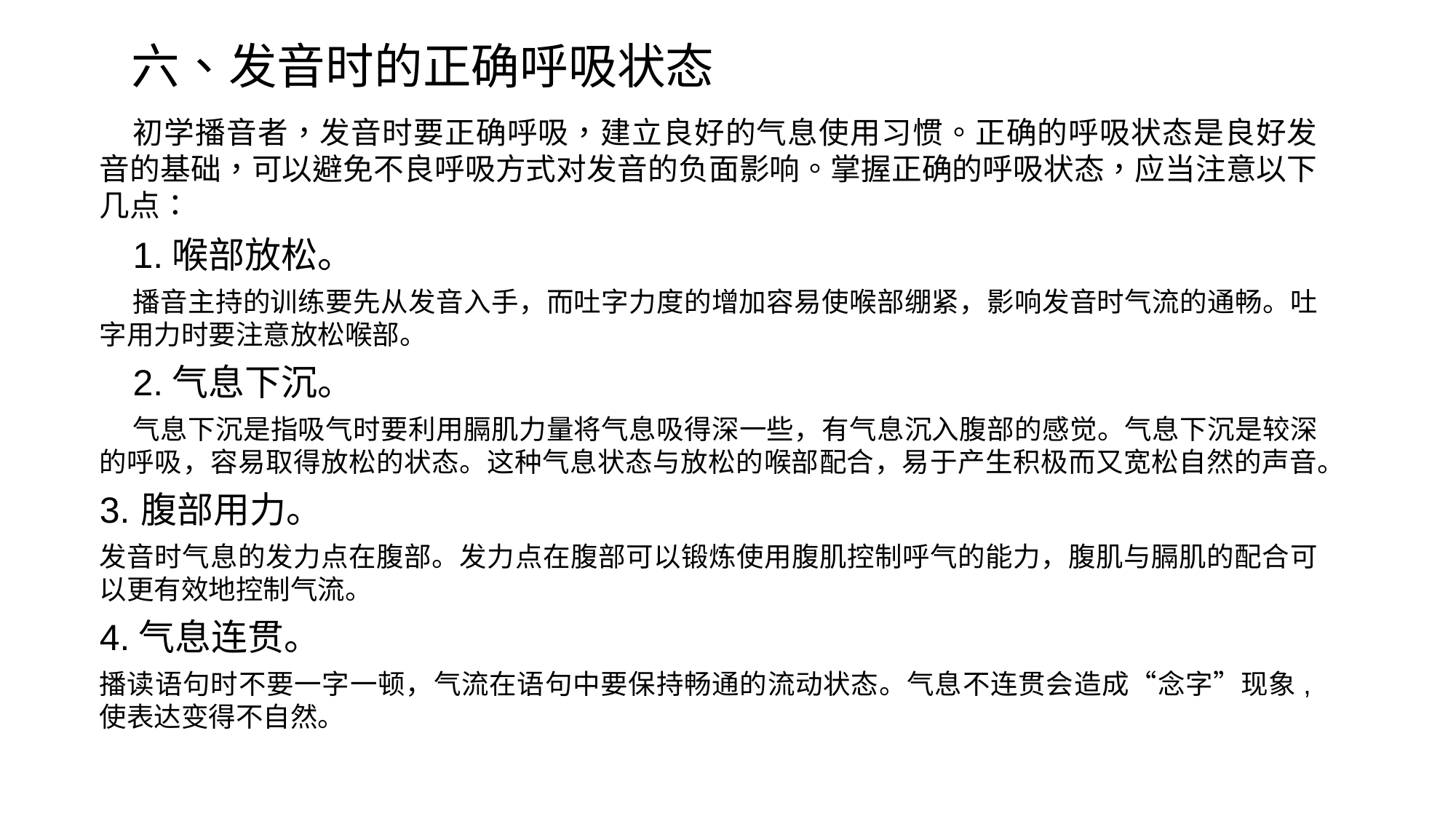

六、发音时的正确呼吸状态
初学播音者，发音时要正确呼吸，建立良好的气息使用习惯。正确的呼吸状态是良好发音的基础，可以避免不良呼吸方式对发音的负面影响。掌握正确的呼吸状态，应当注意以下几点：
1.喉部放松。
播音主持的训练要先从发音入手，而吐字力度的增加容易使喉部绷紧，影响发音时气流的通畅。吐字用力时要注意放松喉部。
2.气息下沉。
气息下沉是指吸气时要利用膈肌力量将气息吸得深一些，有气息沉入腹部的感觉。气息下沉是较深的呼吸，容易取得放松的状态。这种气息状态与放松的喉部配合，易于产生积极而又宽松自然的声音。
腹部用力。
发音时气息的发力点在腹部。发力点在腹部可以锻炼使用腹肌控制呼气的能力，腹肌与膈肌的配合可以更有效地控制气流。
4.气息连贯。
播读语句时不要一字一顿，气流在语句中要保持畅通的流动状态。气息不连贯会造成“念字”现象,使表达变得不自然。